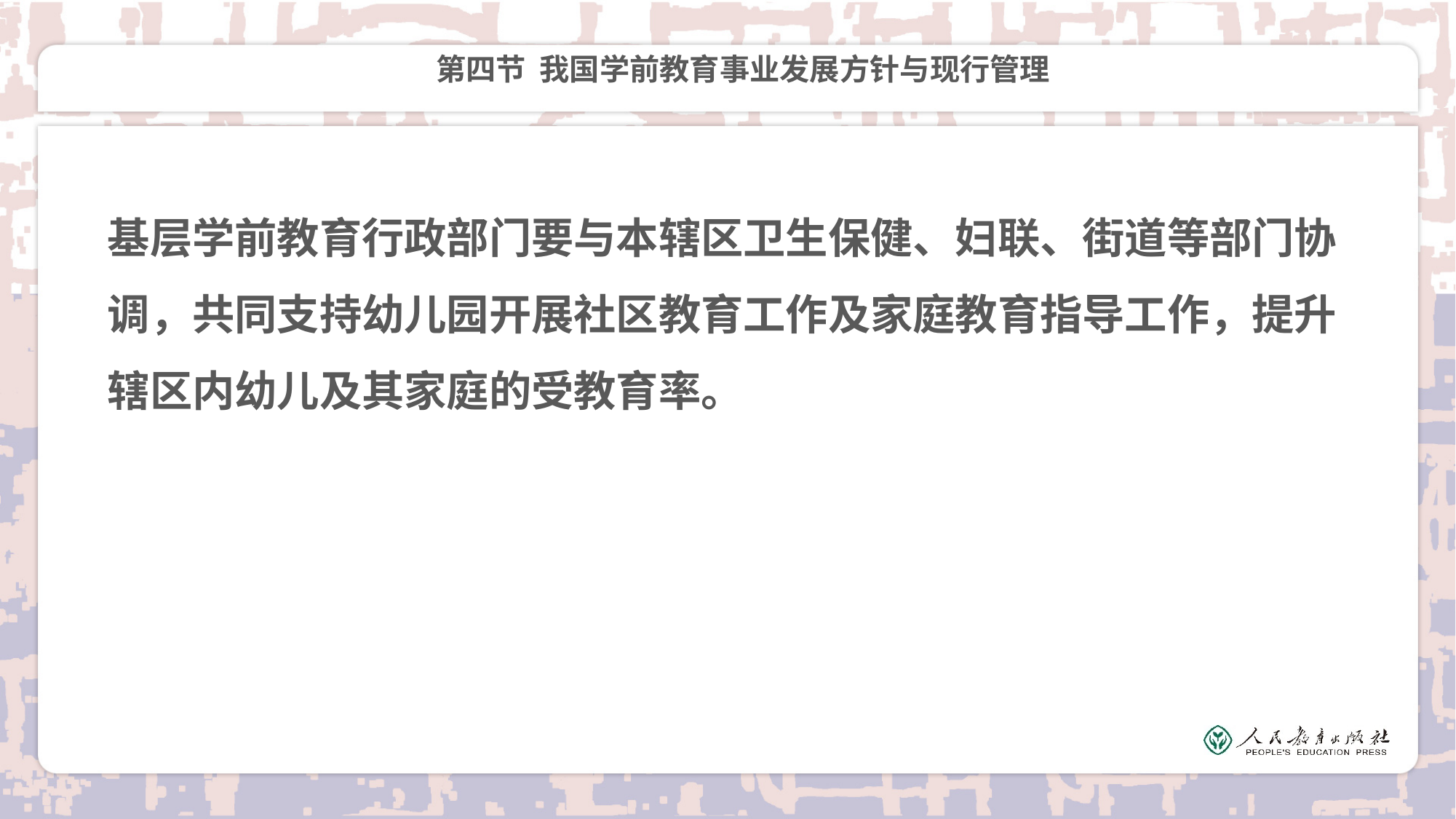

# 第四节  我国学前教育事业发展方针与现行管理
基层学前教育行政部门要与本辖区卫生保健、妇联、街道等部门协调，共同支持幼儿园开展社区教育工作及家庭教育指导工作，提升辖区内幼儿及其家庭的受教育率。